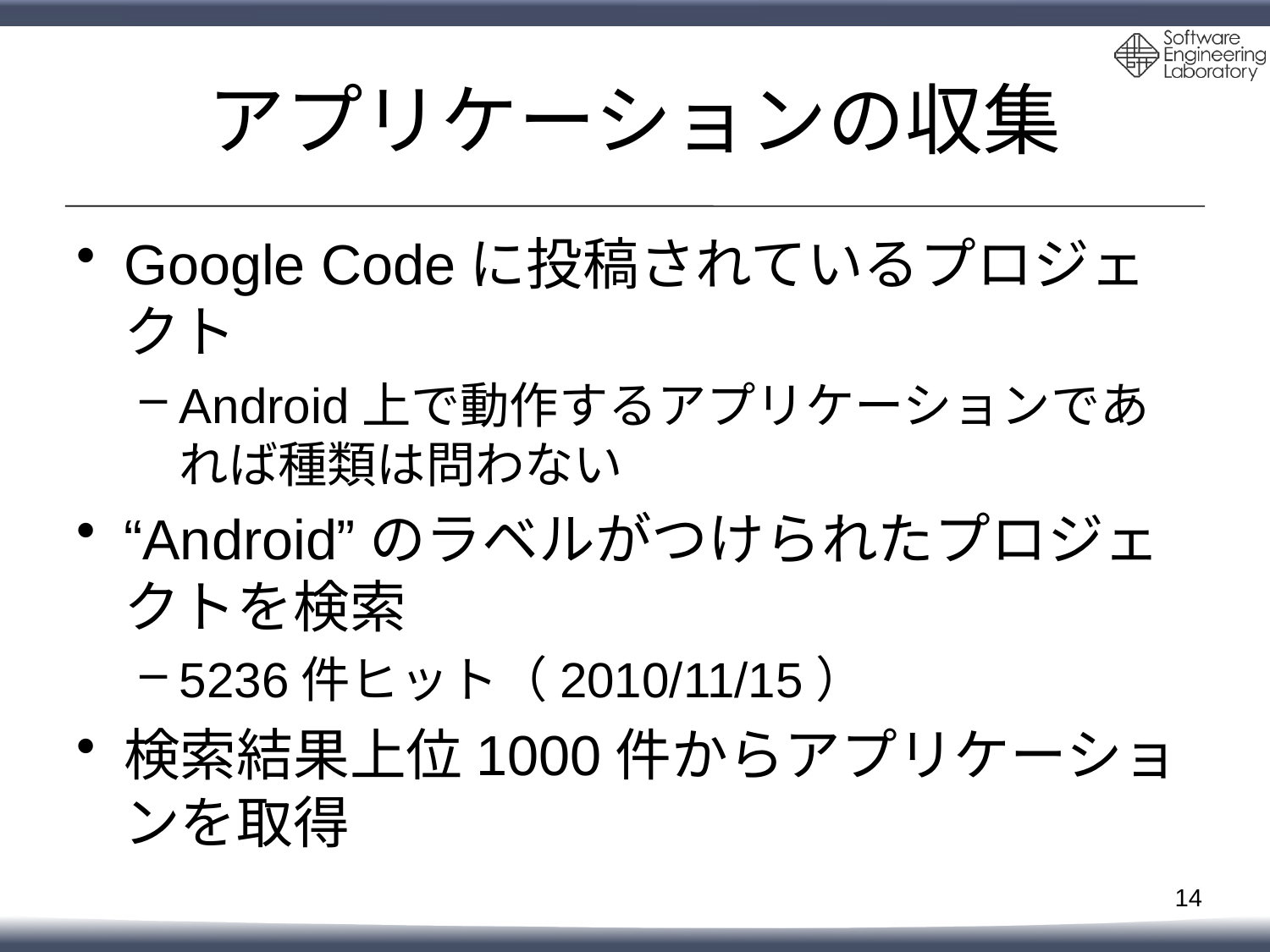

# アプリケーションの収集
Google Codeに投稿されているプロジェクト
Android上で動作するアプリケーションであれば種類は問わない
“Android”のラベルがつけられたプロジェクトを検索
5236件ヒット（2010/11/15）
検索結果上位1000件からアプリケーションを取得

14